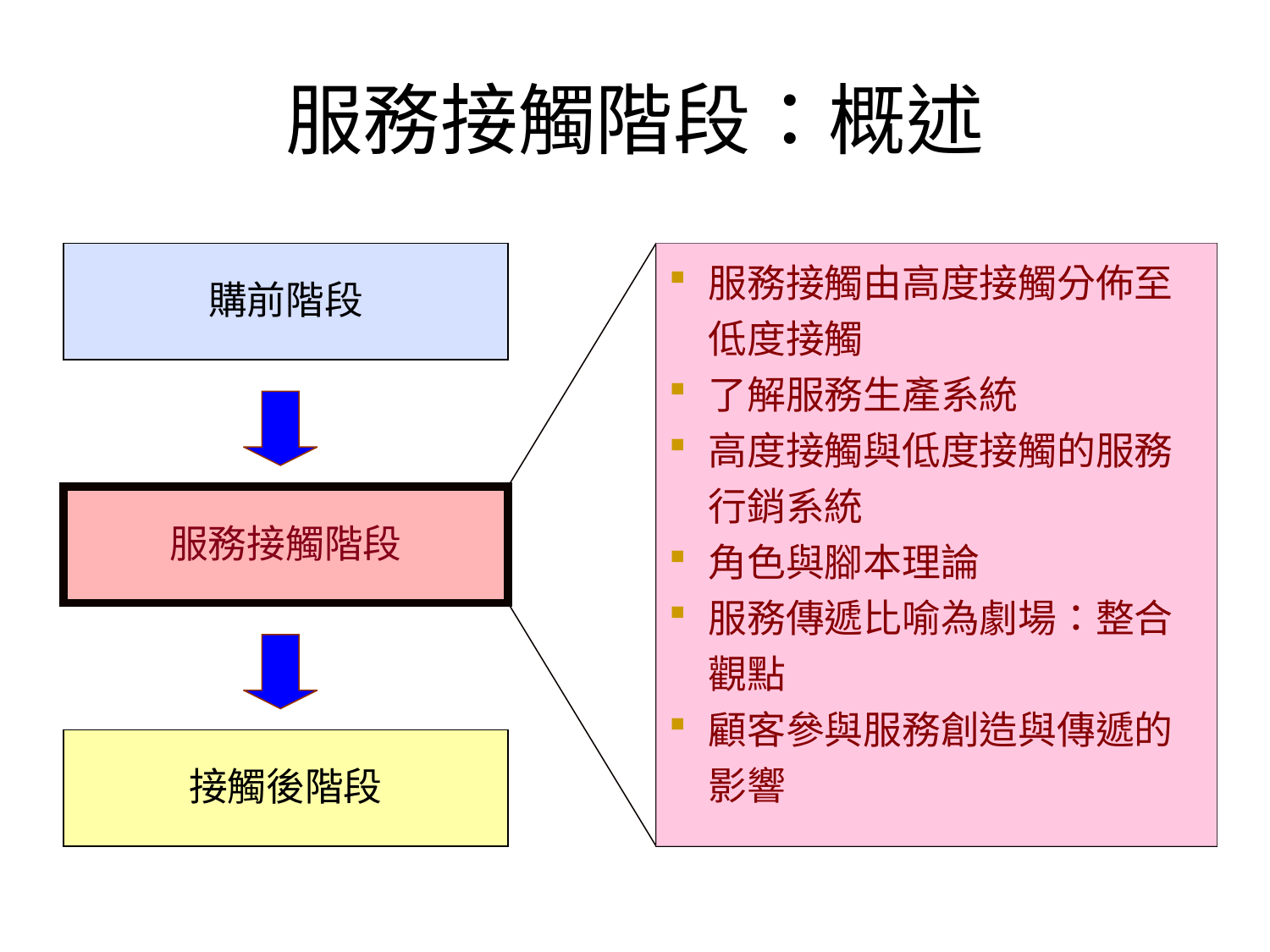

服務接觸階段：概述
購前階段

服務接觸由高度接觸分佈至低度接觸
了解服務生產系統
高度接觸與低度接觸的服務行銷系統
角色與腳本理論
服務傳遞比喻為劇場：整合觀點
顧客參與服務創造與傳遞的影響

服務接觸階段

接觸後階段